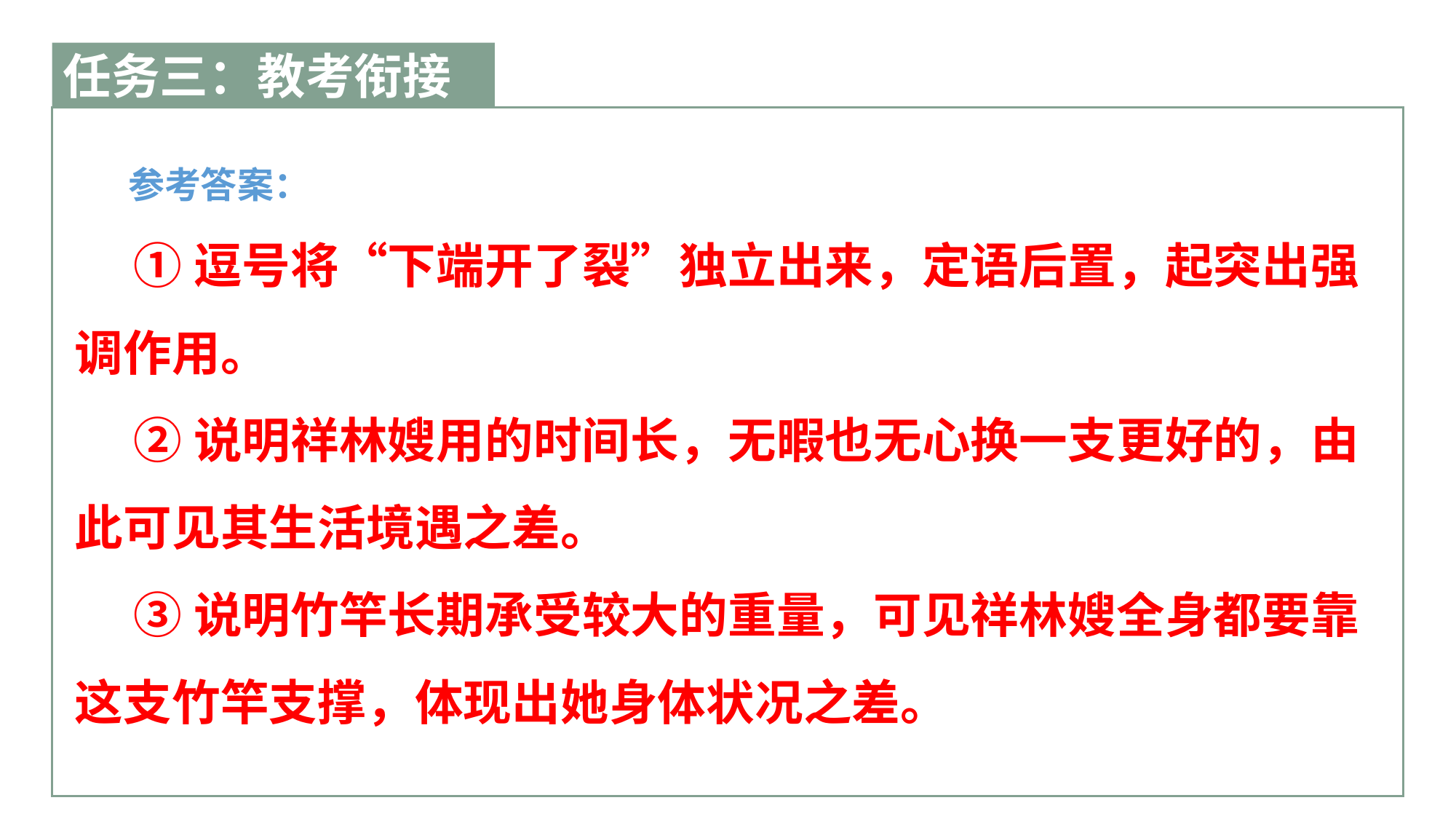

任务三：教考衔接

 参考答案：
  ①逗号将“下端开了裂”独立出来，定语后置，起突出强调作用。
  ②说明祥林嫂用的时间长，无暇也无心换一支更好的，由此可见其生活境遇之差。
  ③说明竹竿长期承受较大的重量，可见祥林嫂全身都要靠这支竹竿支撑，体现出她身体状况之差。

点击输入文本信息，简要陈述文本信息，字体大小可调节。点击输入文本信息，简要陈述文本信息，字体大小可调节。
点击输入文本信息，简要陈述文本信息，字体大小可调节。点击输入文本信息，简要陈述文本信息，字体大小可调节。